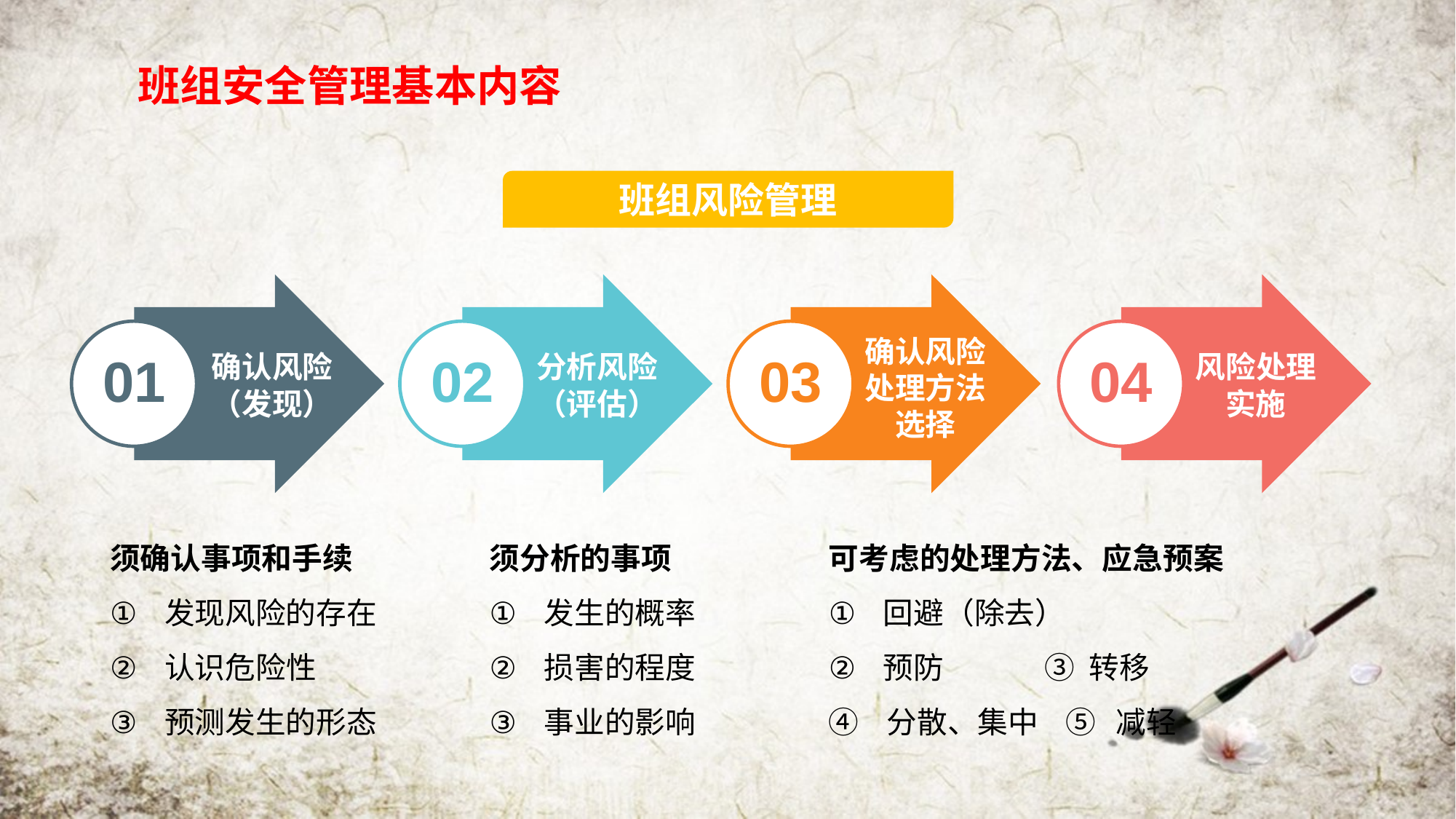

班组安全管理基本内容
班组风险管理

01

02

03

04
确认风险
处理方法
选择
确认风险
（发现）
分析风险
（评估）
风险处理
实施
须确认事项和手续
发现风险的存在
认识危险性
预测发生的形态
须分析的事项
发生的概率
损害的程度
事业的影响
可考虑的处理方法、应急预案
回避（除去）
预防               ③  转移
④   分散、集中    ⑤   减轻